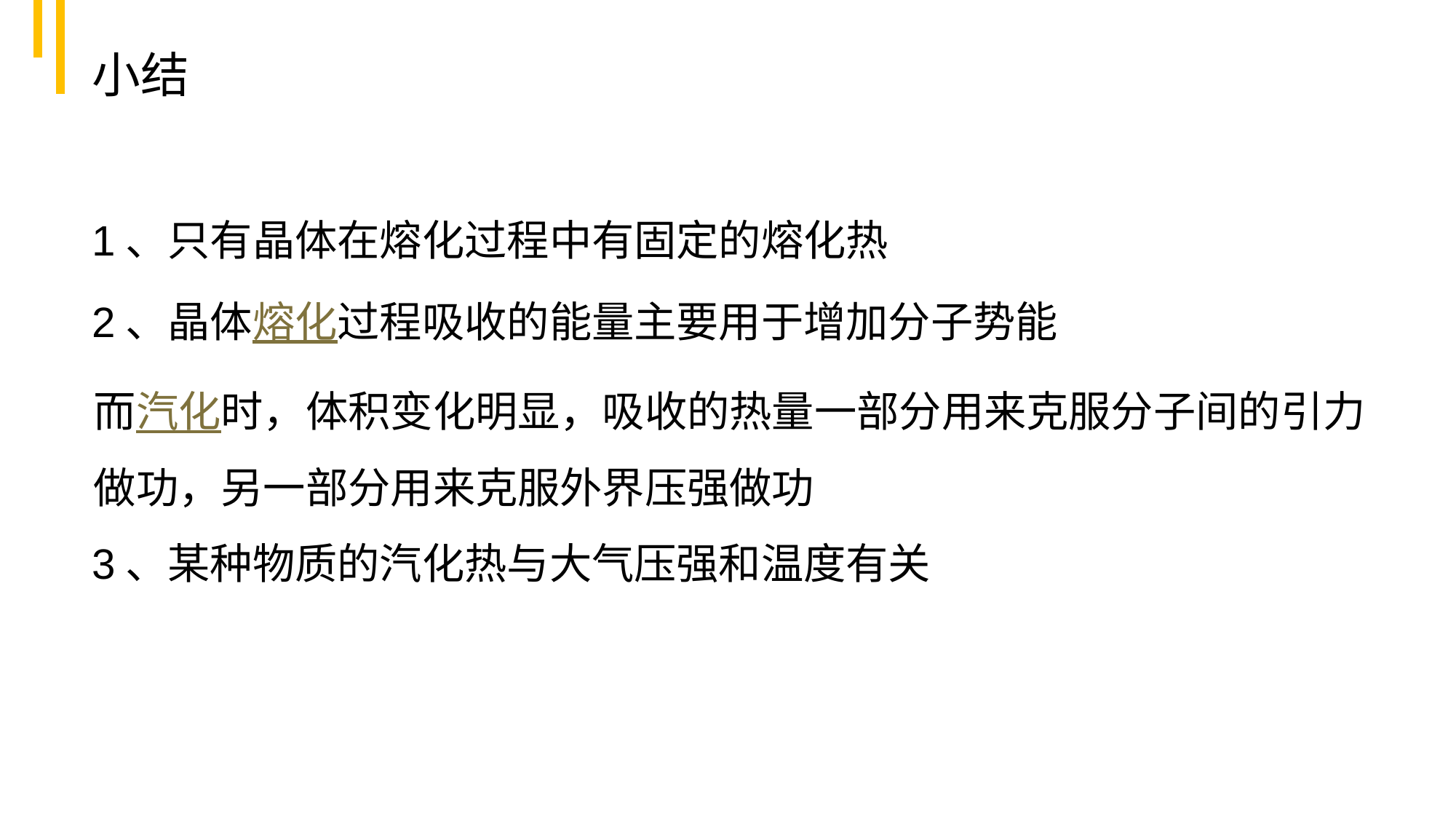

小结
1、只有晶体在熔化过程中有固定的熔化热
2、晶体熔化过程吸收的能量主要用于增加分子势能
而汽化时，体积变化明显，吸收的热量一部分用来克服分子间的引力做功，另一部分用来克服外界压强做功
3、某种物质的汽化热与大气压强和温度有关